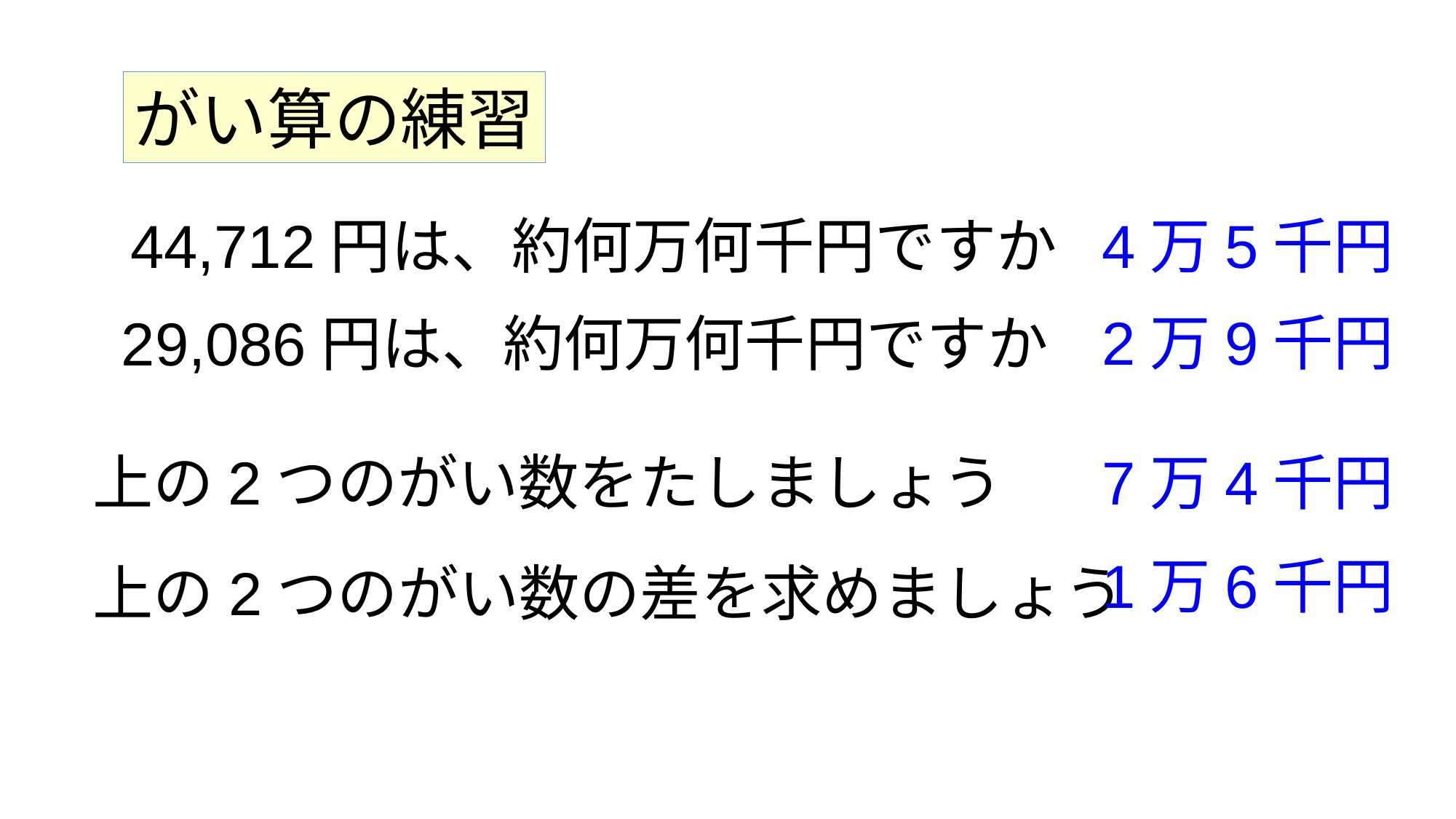

がい算の練習
44,712円は、約何万何千円ですか
4万5千円
2万9千円
29,086円は、約何万何千円ですか
上の2つのがい数をたしましょう
7万4千円
1万6千円
上の2つのがい数の差を求めましょう